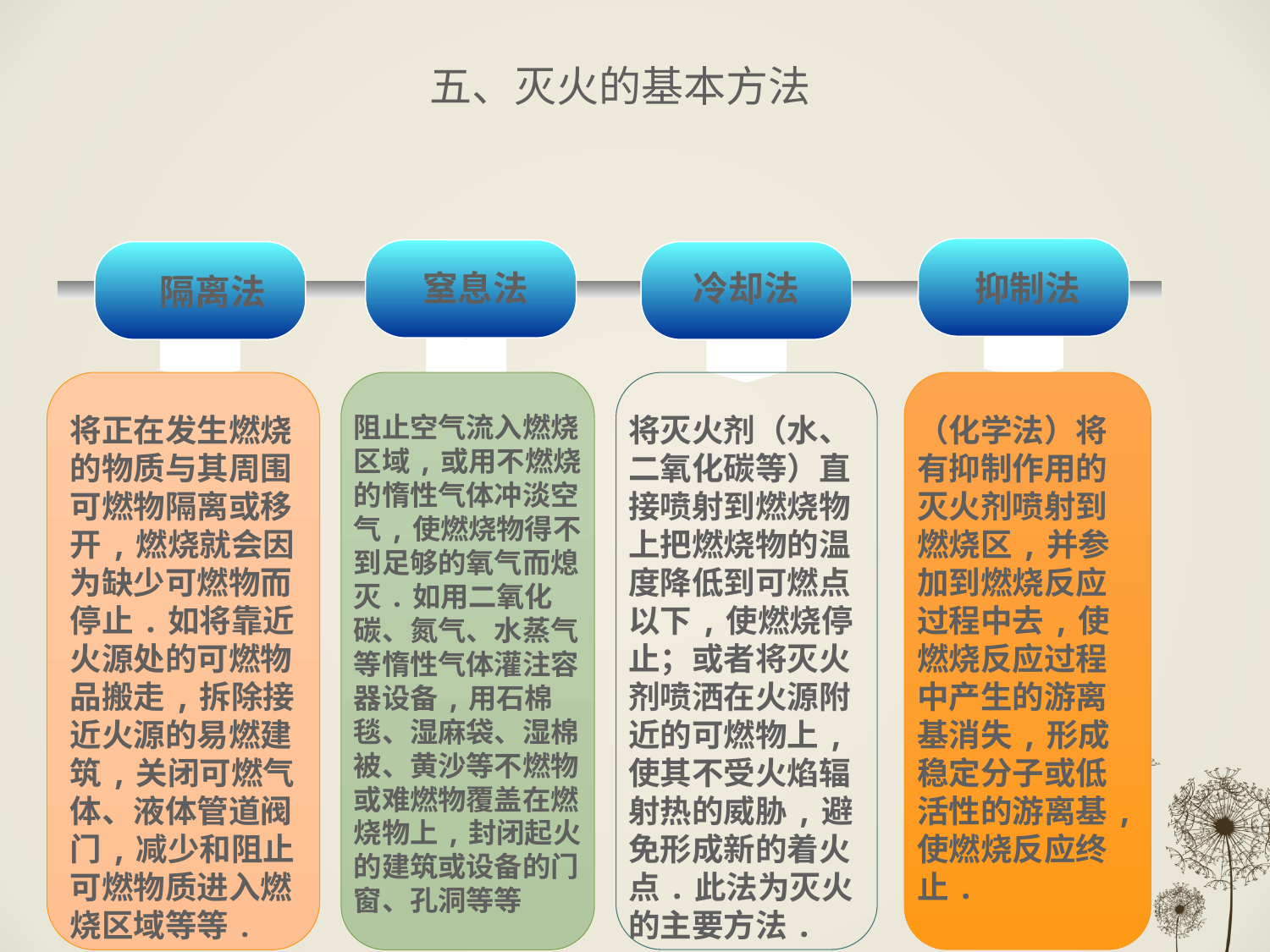

五、灭火的基本方法

窒息法
冷却法
抑制法
隔离法

将正在发生燃烧的物质与其周围可燃物隔离或移开,燃烧就会因为缺少可燃物而停止.如将靠近火源处的可燃物品搬走,拆除接近火源的易燃建筑,关闭可燃气体、液体管道阀门,减少和阻止可燃物质进入燃烧区域等等.
阻止空气流入燃烧区域,或用不燃烧的惰性气体冲淡空气,使燃烧物得不到足够的氧气而熄灭.如用二氧化碳、氮气、水蒸气等惰性气体灌注容器设备,用石棉毯、湿麻袋、湿棉被、黄沙等不燃物或难燃物覆盖在燃烧物上,封闭起火的建筑或设备的门窗、孔洞等等
将灭火剂（水、二氧化碳等）直接喷射到燃烧物上把燃烧物的温度降低到可燃点以下,使燃烧停止；或者将灭火剂喷洒在火源附近的可燃物上,使其不受火焰辐射热的威胁,避免形成新的着火点.此法为灭火的主要方法.
（化学法）将有抑制作用的灭火剂喷射到燃烧区,并参加到燃烧反应过程中去,使燃烧反应过程中产生的游离基消失,形成稳定分子或低活性的游离基,使燃烧反应终止.